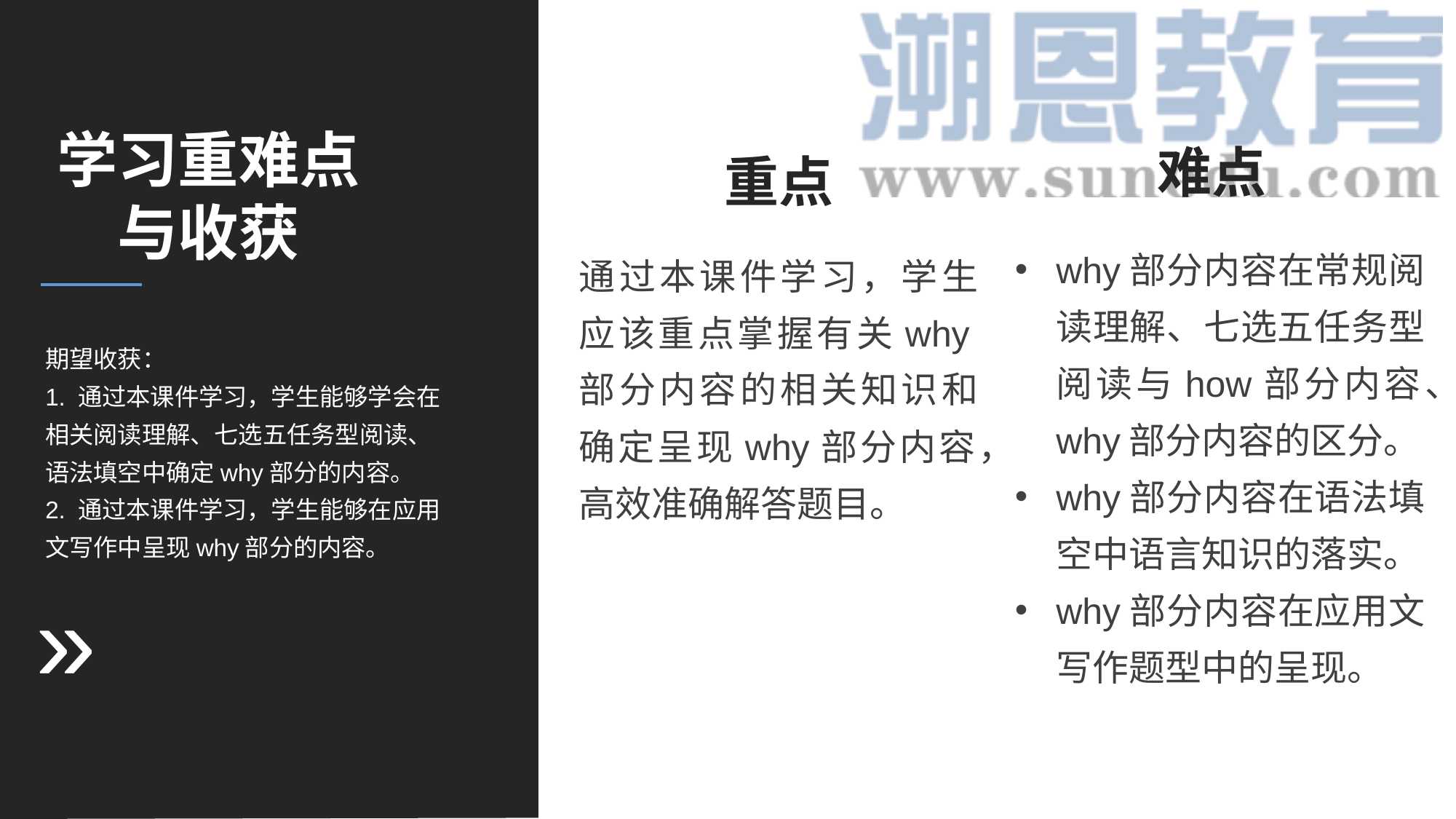

学习重难点与收获
难点
why部分内容在常规阅读理解、七选五任务型阅读与how部分内容、why部分内容的区分。
why部分内容在语法填空中语言知识的落实。
why部分内容在应用文写作题型中的呈现。
重点
通过本课件学习，学生应该重点掌握有关why部分内容的相关知识和确定呈现why部分内容，高效准确解答题目。
期望收获：
1. 通过本课件学习，学生能够学会在相关阅读理解、七选五任务型阅读、语法填空中确定why部分的内容。
2. 通过本课件学习，学生能够在应用文写作中呈现why部分的内容。
«